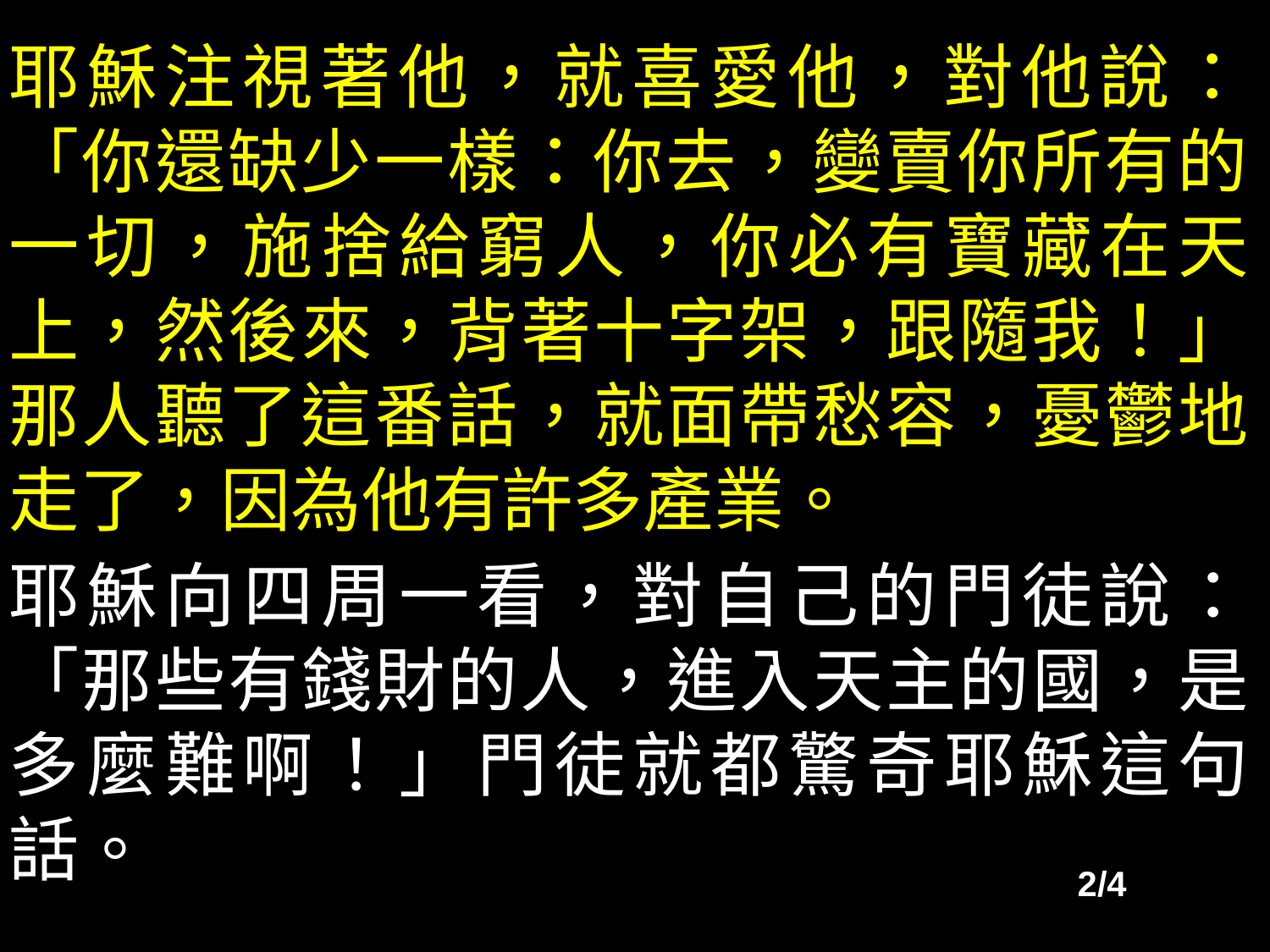

耶穌注視著他，就喜愛他，對他說：「你還缺少一樣：你去，變賣你所有的一切，施捨給窮人，你必有寶藏在天上，然後來，背著十字架，跟隨我！」那人聽了這番話，就面帶愁容，憂鬱地走了，因為他有許多產業。
耶穌向四周一看，對自己的門徒說：「那些有錢財的人，進入天主的國，是多麼難啊！」門徒就都驚奇耶穌這句話。

2/4